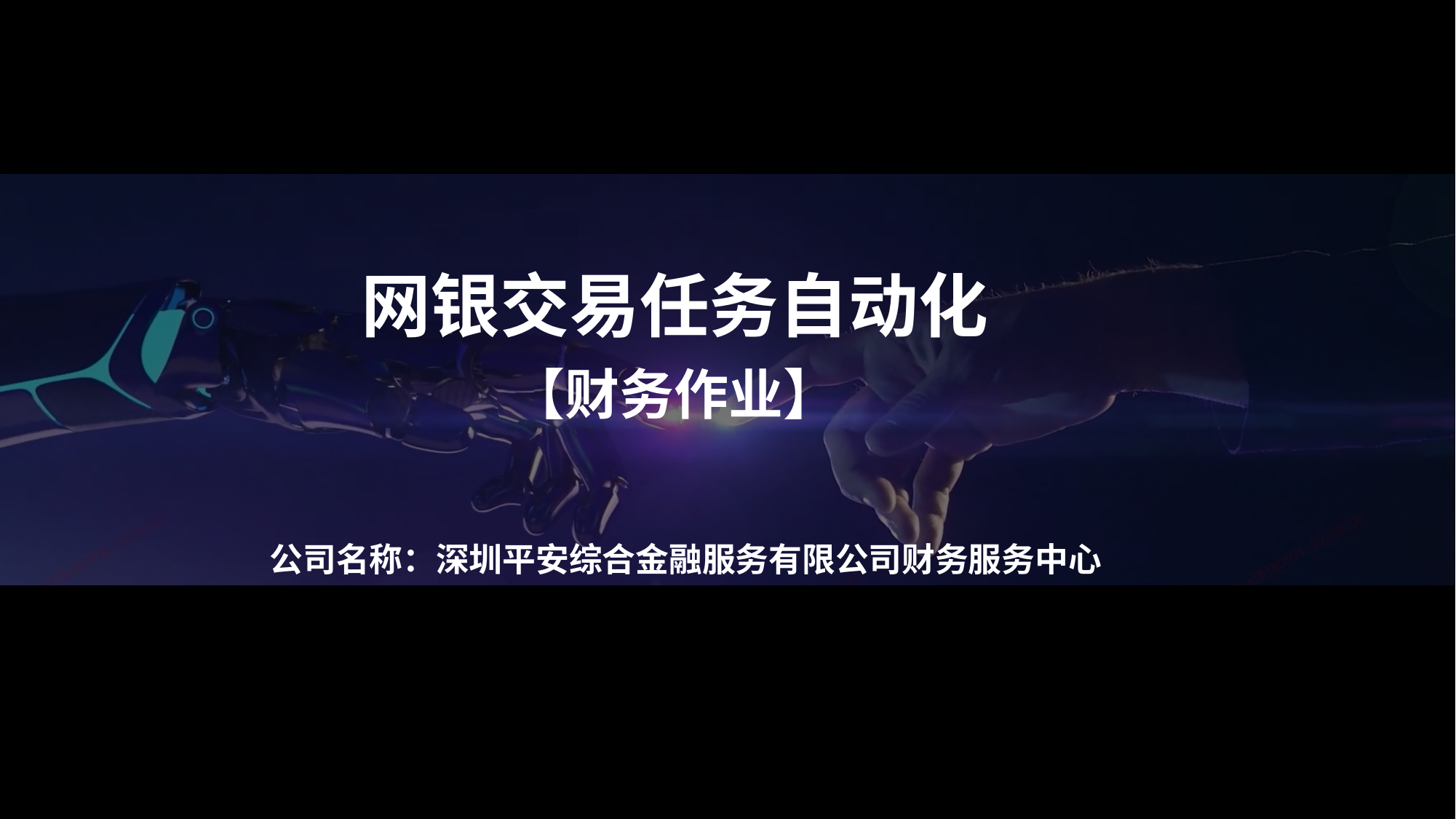

网银交易任务自动化
【财务作业】
公司名称：深圳平安综合金融服务有限公司财务服务中心